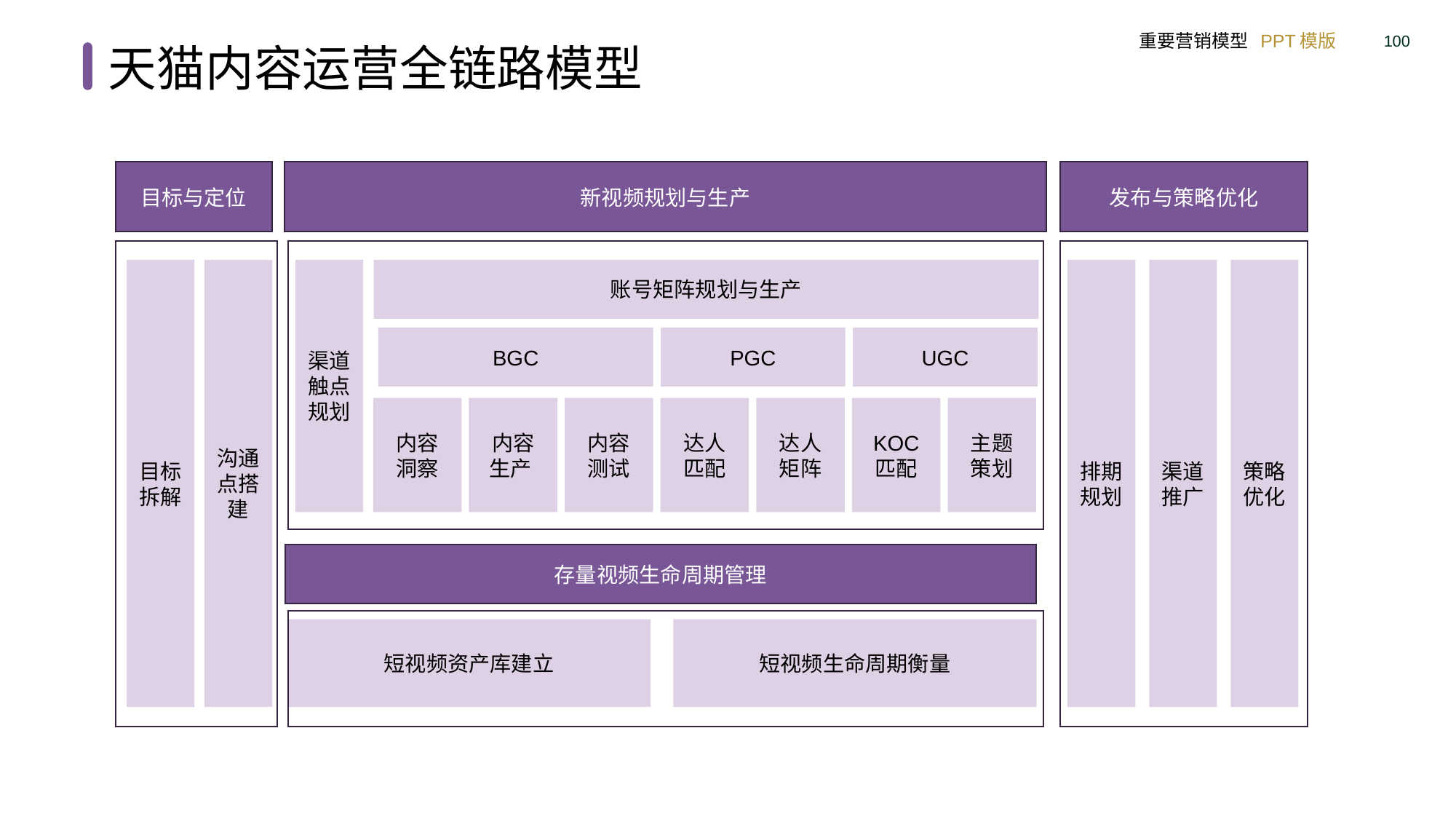

天猫内容运营全链路模型
目标与定位
新视频规划与生产
发布与策略优化

渠道触点规划
目标拆解
沟通点搭建
账号矩阵规划与生产
排期规划
渠道推广
策略优化
BGC
PGC
UGC
内容
洞察
内容
生产
内容
测试
达人
匹配
达人
矩阵
KOC
匹配
主题
策划
存量视频生命周期管理

短视频生命周期衡量
短视频资产库建立